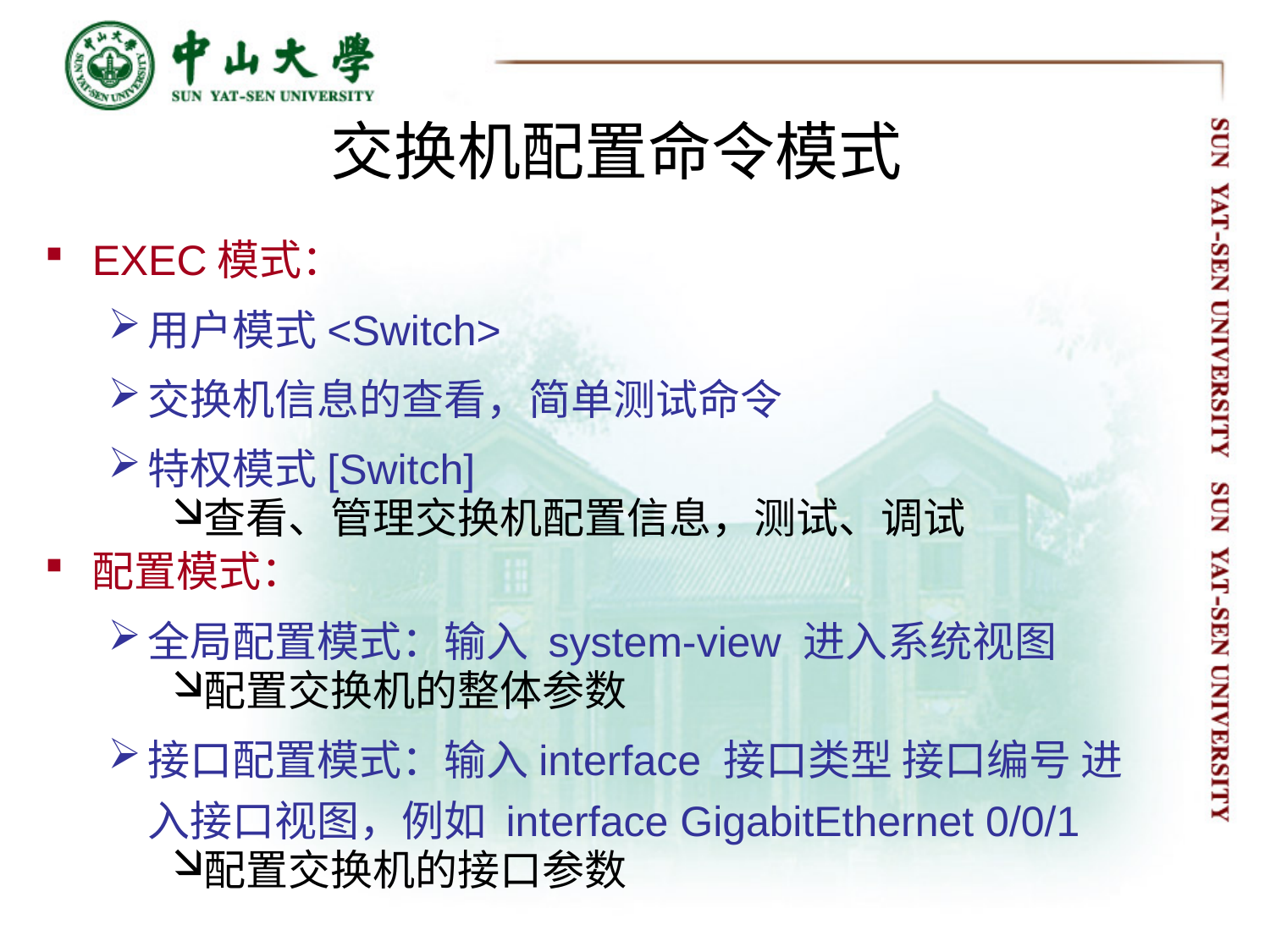

# 交换机配置命令模式
EXEC模式：
用户模式<Switch>
交换机信息的查看，简单测试命令
特权模式[Switch]
查看、管理交换机配置信息，测试、调试
配置模式：
全局配置模式：输入 system-view 进入系统视图
配置交换机的整体参数
接口配置模式：输入interface 接口类型 接口编号 进入接口视图，例如 interface GigabitEthernet 0/0/1
配置交换机的接口参数